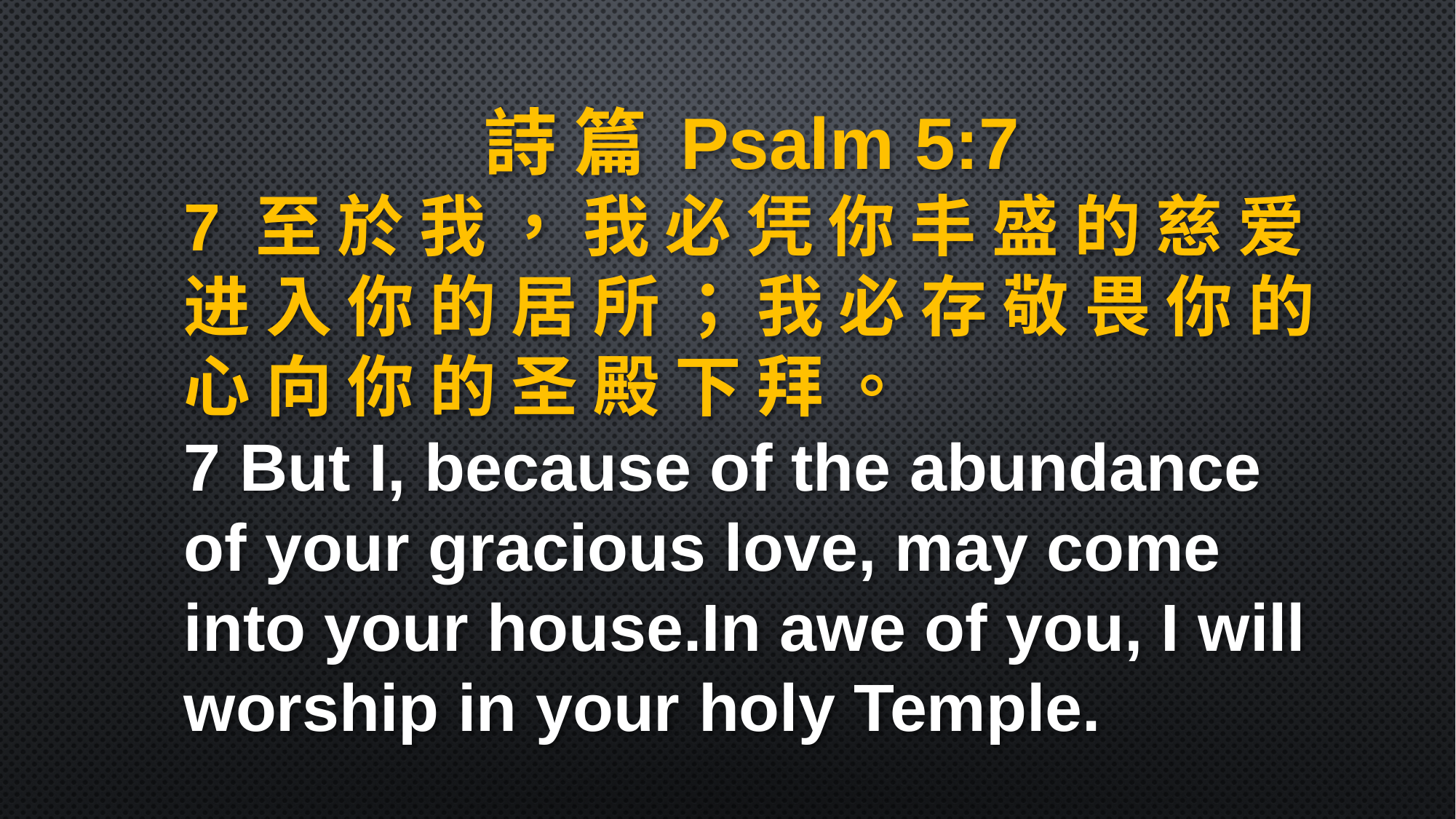

詩 篇 Psalm 5:7
7 至 於 我 ， 我 必 凭 你 丰 盛 的 慈 爱 进 入 你 的 居 所 ； 我 必 存 敬 畏 你 的 心 向 你 的 圣 殿 下 拜 。
7 But I, because of the abundance of your gracious love, may come into your house.In awe of you, I will worship in your holy Temple.